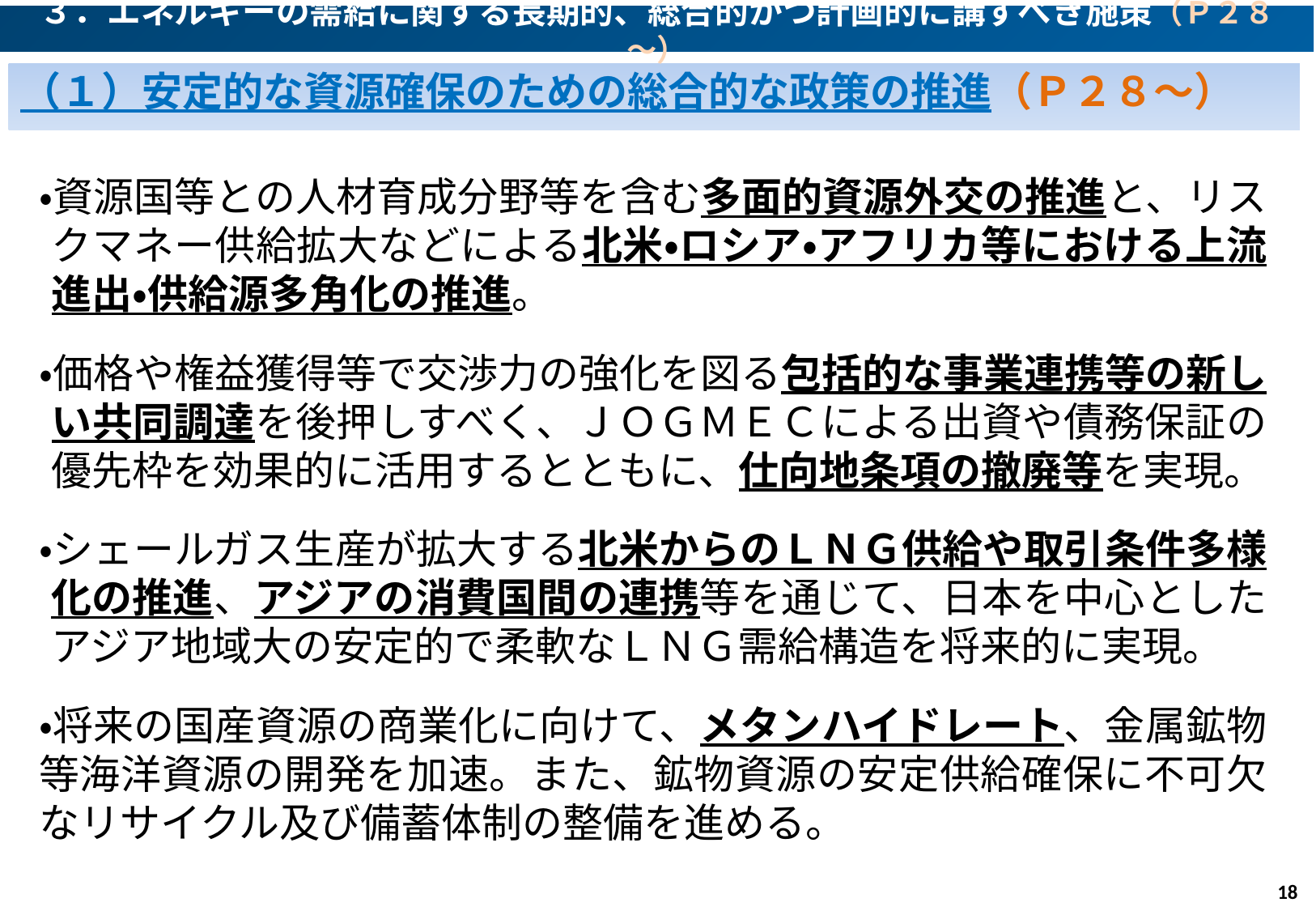

# ３．エネルギーの需給に関する長期的、総合的かつ計画的に講ずべき施策（Ｐ２８～）
（１）安定的な資源確保のための総合的な政策の推進（Ｐ２８～）

・資源国等との人材育成分野等を含む多面的資源外交の推進と、リスクマネー供給拡大などによる北米・ロシア・アフリカ等における上流進出・供給源多角化の推進。
・価格や権益獲得等で交渉力の強化を図る包括的な事業連携等の新しい共同調達を後押しすべく、ＪＯＧＭＥＣによる出資や債務保証の優先枠を効果的に活用するとともに、仕向地条項の撤廃等を実現。
・シェールガス生産が拡大する北米からのＬＮＧ供給や取引条件多様化の推進、アジアの消費国間の連携等を通じて、日本を中心としたアジア地域大の安定的で柔軟なＬＮＧ需給構造を将来的に実現。
・将来の国産資源の商業化に向けて、メタンハイドレート、金属鉱物等海洋資源の開発を加速。また、鉱物資源の安定供給確保に不可欠なリサイクル及び備蓄体制の整備を進める。
18